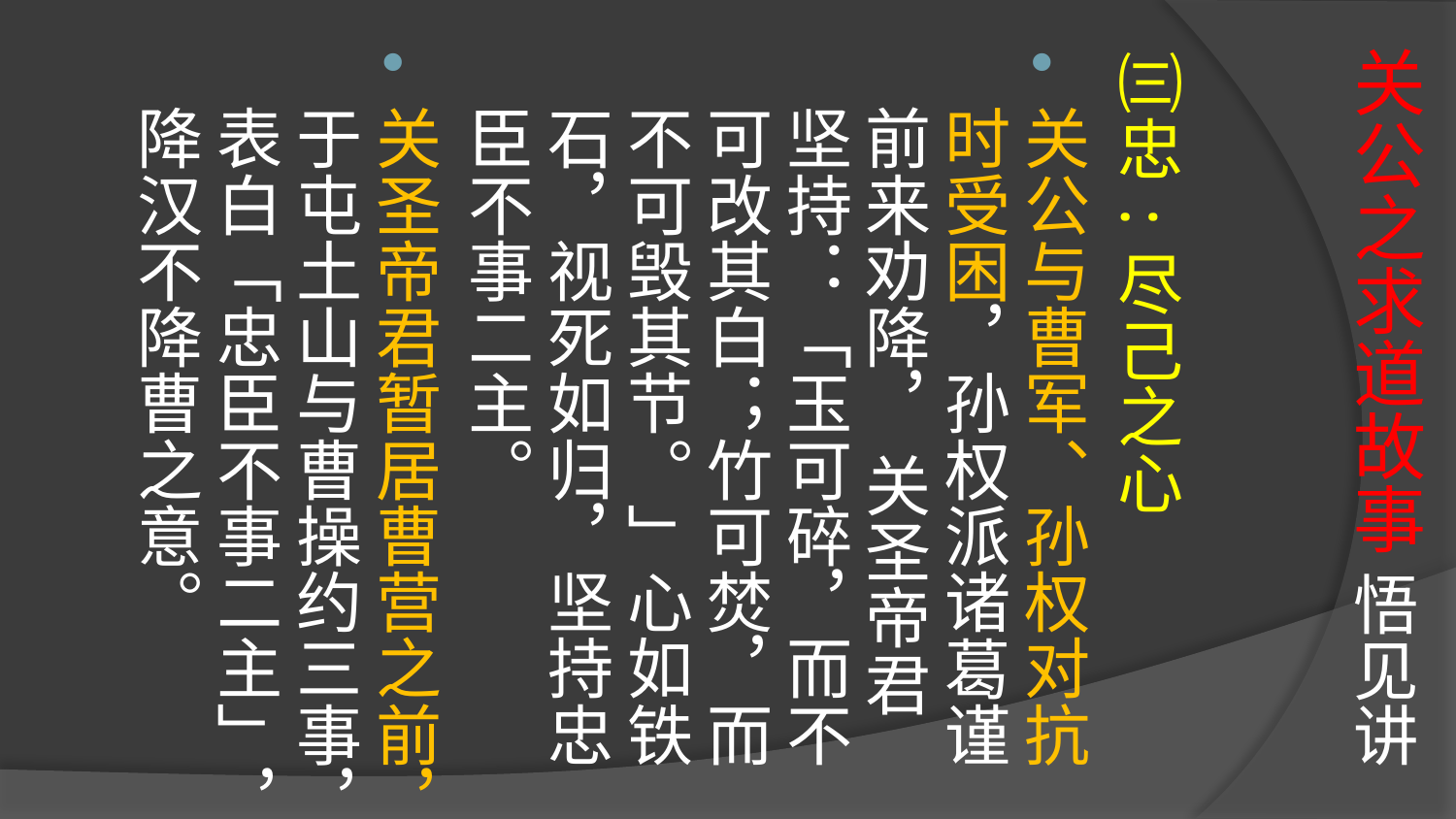

# 关公之求道故事 悟见讲
㈢忠:尽己之心
关公与曹军、孙权对抗时受困，孙权派诸葛谨前来劝降， 关圣帝君坚持：「玉可碎，而不可改其白；竹可焚，而不可毁其节。」心如铁石，视死如归，坚持忠臣不事二主。
关圣帝君暂居曹营之前，于屯土山与曹操约三事，表白「忠臣不事二主」，降汉不降曹之意。